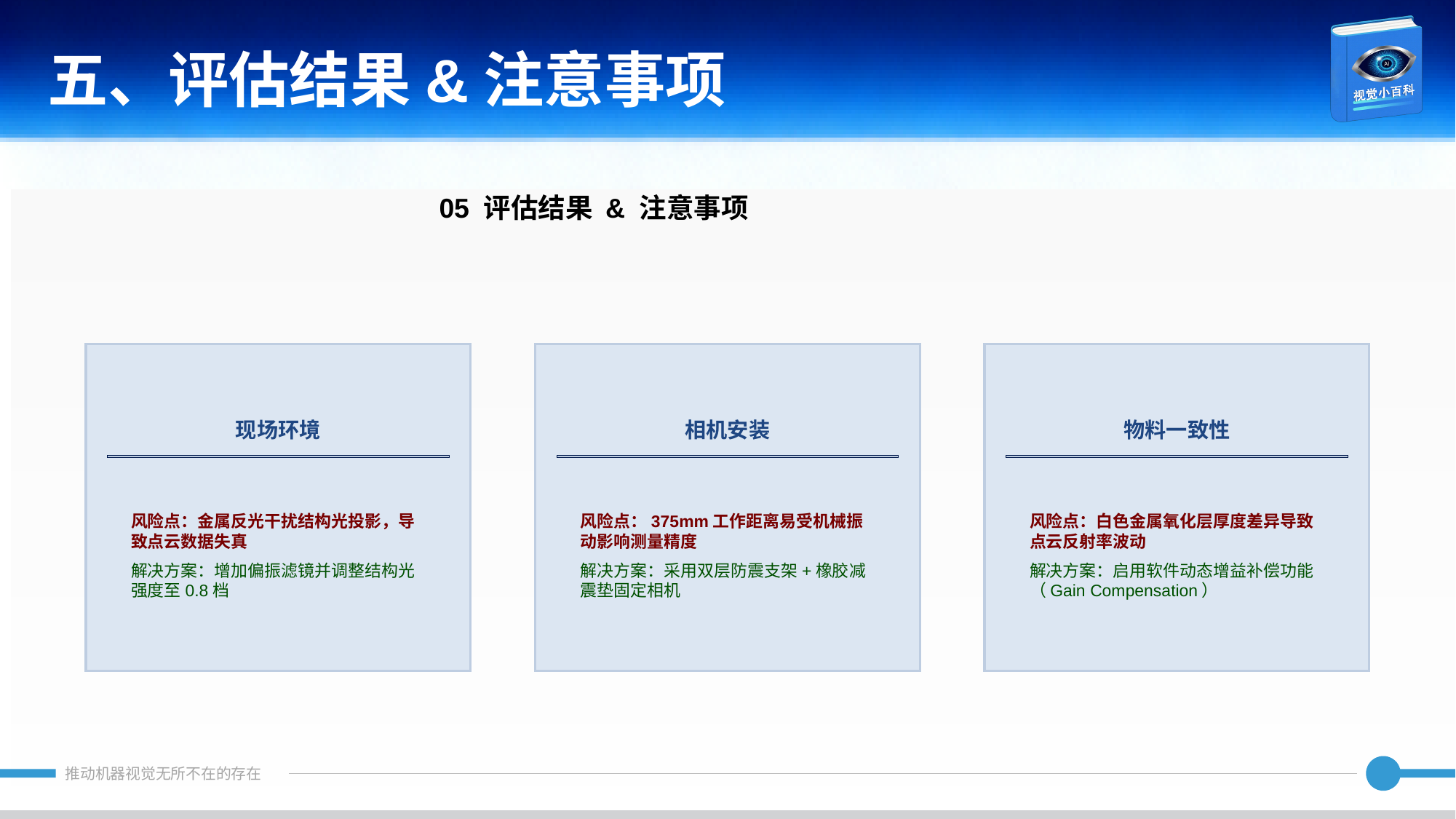

五、评估结果&注意事项

05 评估结果 & 注意事项

现场环境

相机安装

物料一致性

风险点：金属反光干扰结构光投影，导致点云数据失真
解决方案：增加偏振滤镜并调整结构光强度至0.8档

风险点：375mm工作距离易受机械振动影响测量精度
解决方案：采用双层防震支架+橡胶减震垫固定相机

风险点：白色金属氧化层厚度差异导致点云反射率波动
解决方案：启用软件动态增益补偿功能（Gain Compensation）
9